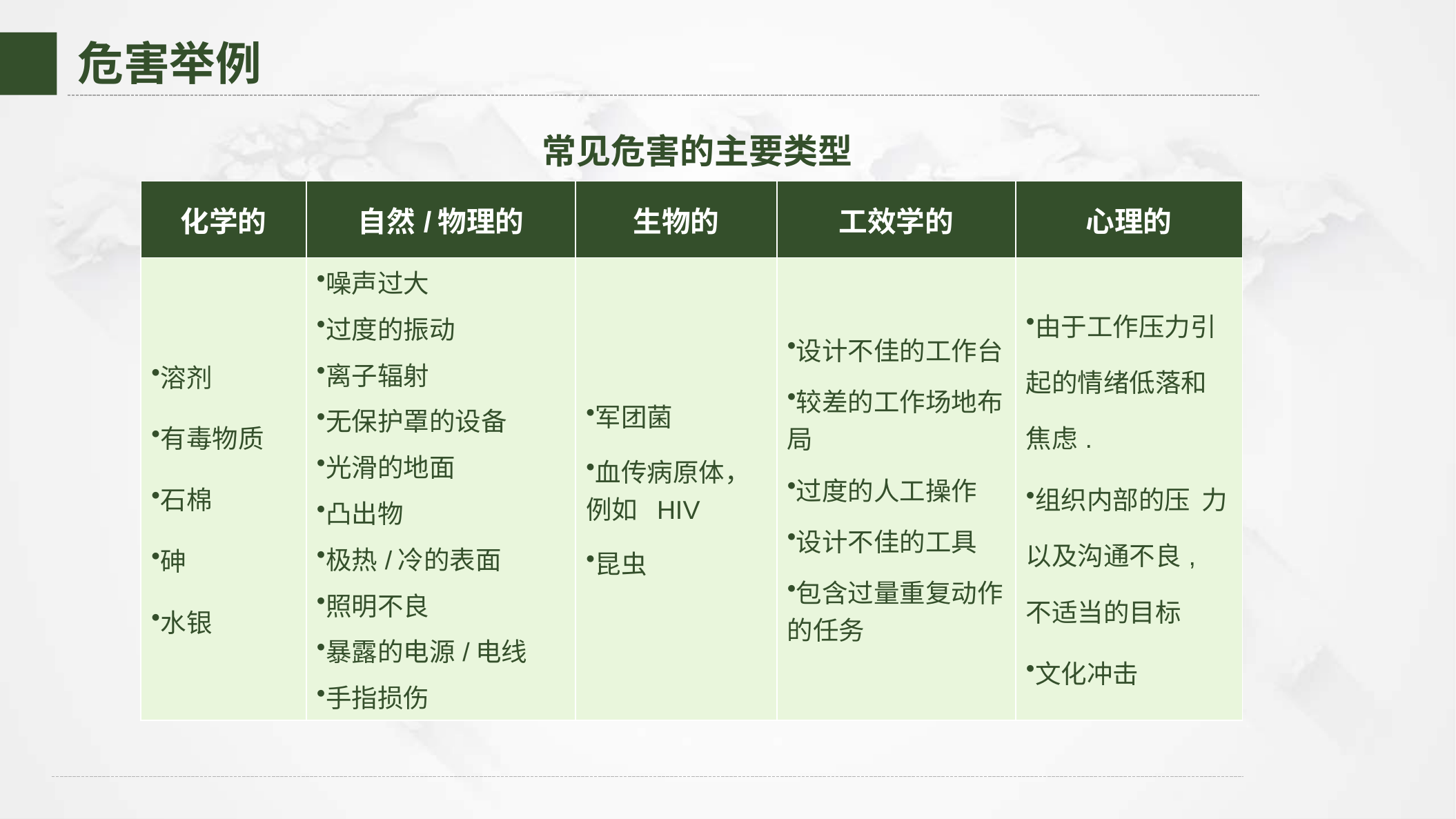

危害举例
常见危害的主要类型
| 化学的 | 自然/物理的 | 生物的 | 工效学的 | 心理的 |
| --- | --- | --- | --- | --- |
| 溶剂 有毒物质 石棉 砷 水银 | 噪声过大 过度的振动 离子辐射 无保护罩的设备 光滑的地面 凸出物 极热/冷的表面 照明不良 暴露的电源/电线 手指损伤 | 军团菌 血传病原体，例如 HIV 昆虫 | 设计不佳的工作台 较差的工作场地布局 过度的人工操作 设计不佳的工具 包含过量重复动作的任务 | 由于工作压力引起的情绪低落和焦虑. 组织内部的压 力以及沟通不良, 不适当的目标 文化冲击 |